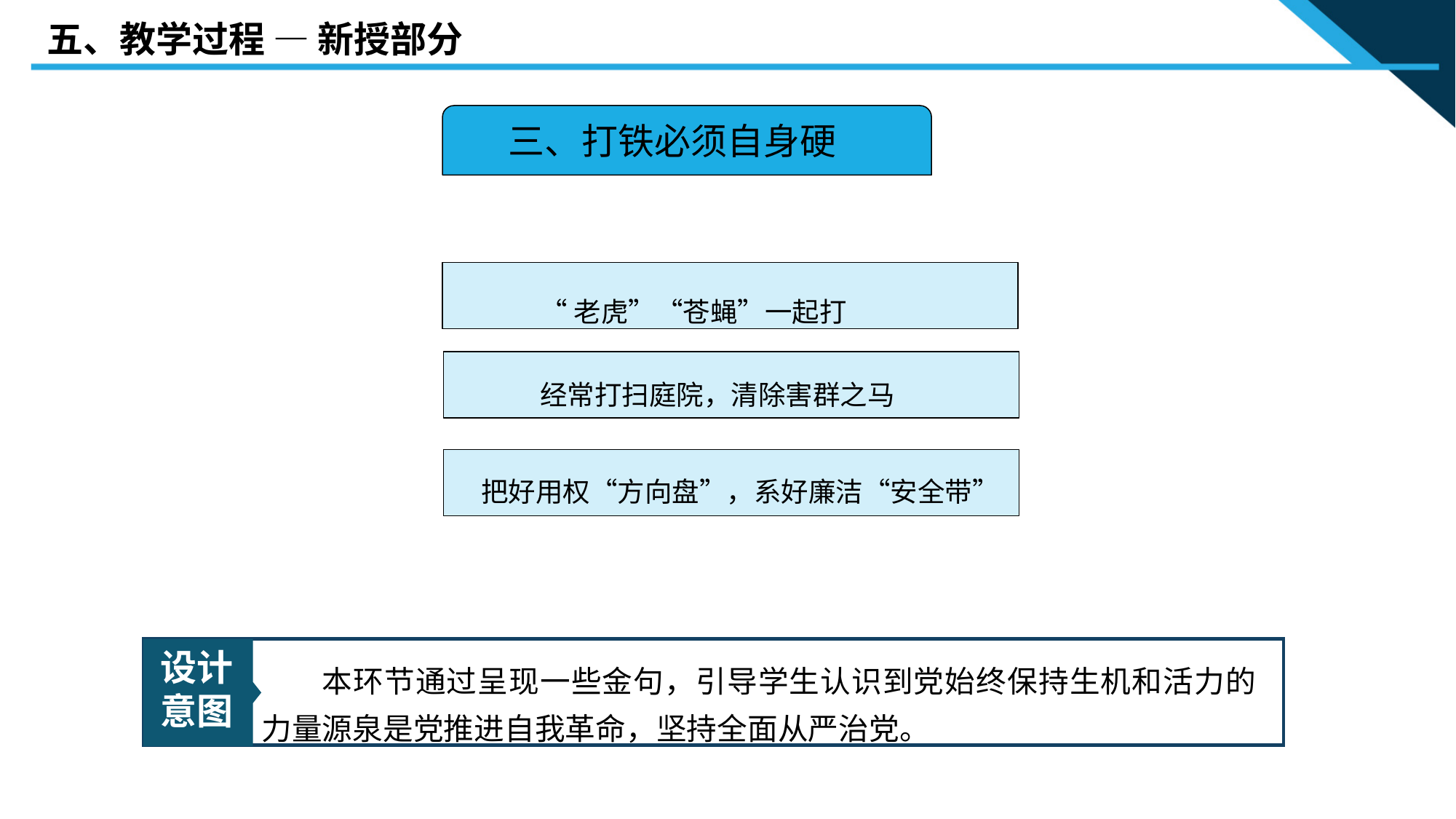

五、教学过程 — 新授部分

   三、打铁必须自身硬

“老虎”“苍蝇”一起打

经常打扫庭院，清除害群之马

把好用权“方向盘”，系好廉洁“安全带”

设计
意图

       本环节通过呈现一些金句，引导学生认识到党始终保持生机和活力的力量源泉是党推进自我革命，坚持全面从严治党。